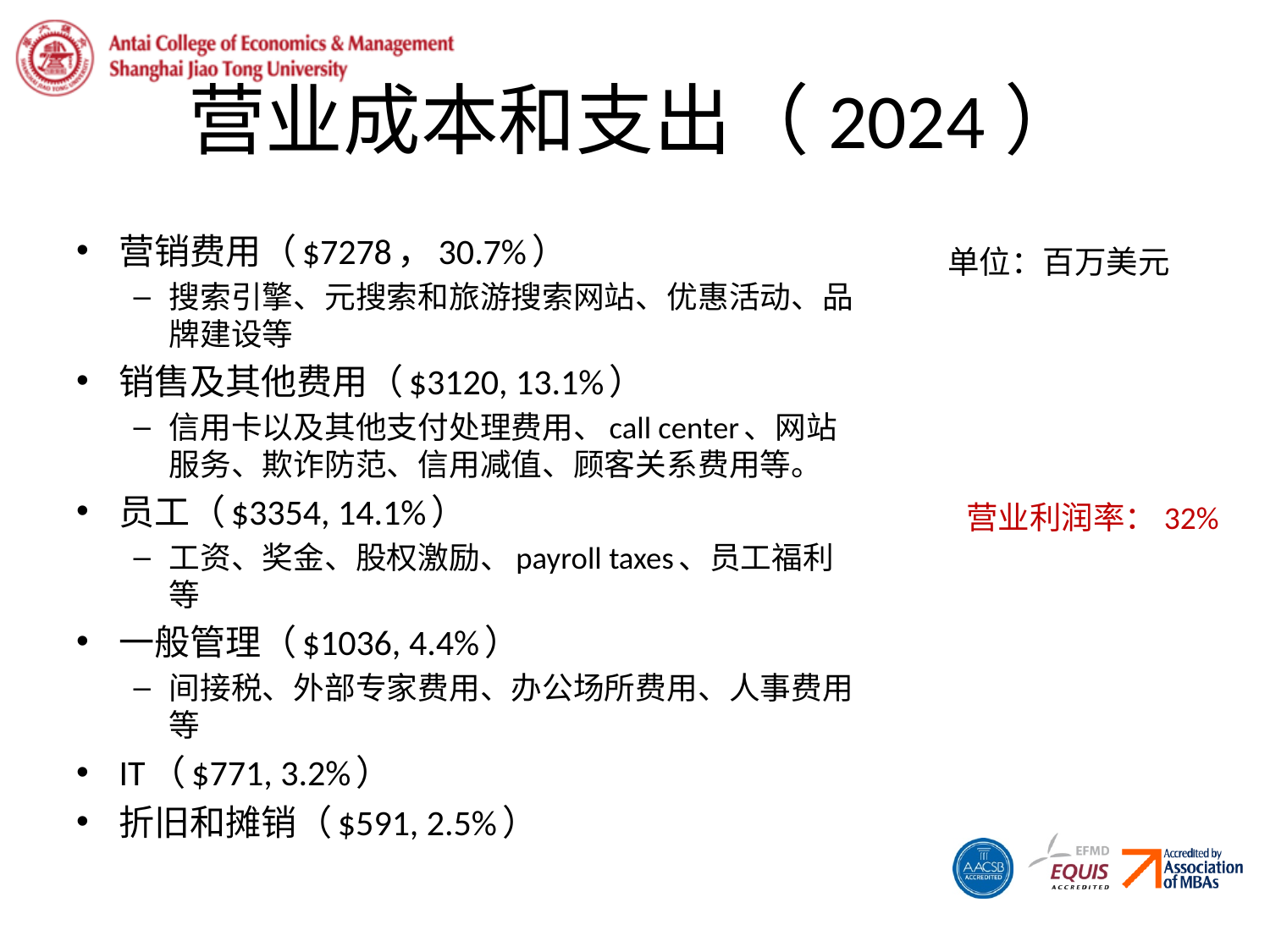

# 营业成本和支出（2024）
营销费用（$7278，30.7%）
搜索引擎、元搜索和旅游搜索网站、优惠活动、品牌建设等
销售及其他费用（$3120, 13.1%）
信用卡以及其他支付处理费用、call center、网站服务、欺诈防范、信用减值、顾客关系费用等。
员工（$3354, 14.1%）
工资、奖金、股权激励、payroll taxes、员工福利等
一般管理（$1036, 4.4%）
间接税、外部专家费用、办公场所费用、人事费用等
IT（$771, 3.2%）
折旧和摊销（$591, 2.5%）
单位：百万美元
营业利润率：32%